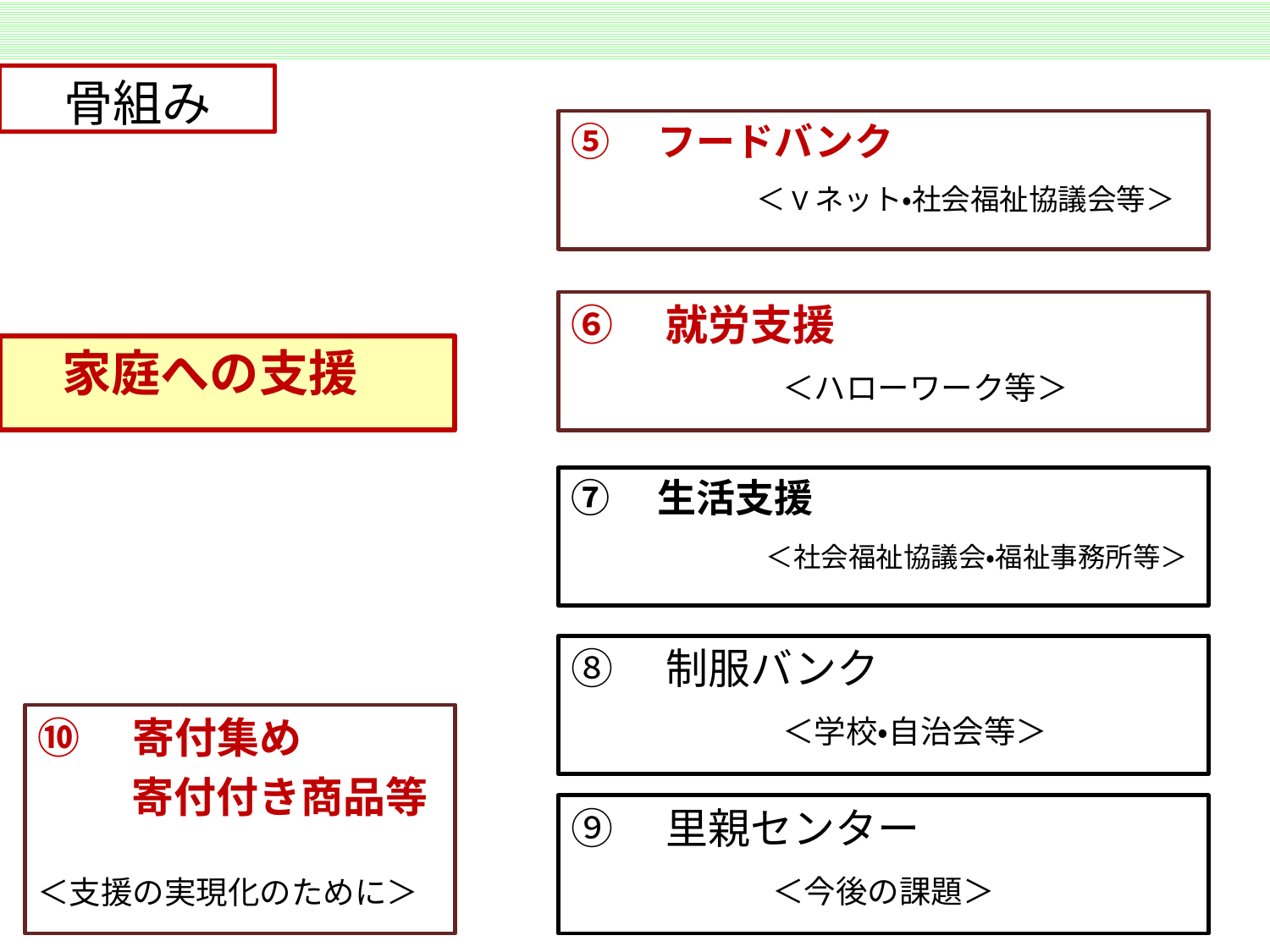

骨組み
⑤　フードバンク
　　　　　＜Vネット・社会福祉協議会等＞
⑥　就労支援
　　　　　＜ハローワーク等＞
　家庭への支援
⑦　生活支援
　　　　　＜社会福祉協議会・福祉事務所等＞
⑧　制服バンク
　　　　　＜学校・自治会等＞
⑩　寄付集め
　　 寄付付き商品等

＜支援の実現化のために＞
⑨　里親センター
　　　　　＜今後の課題＞